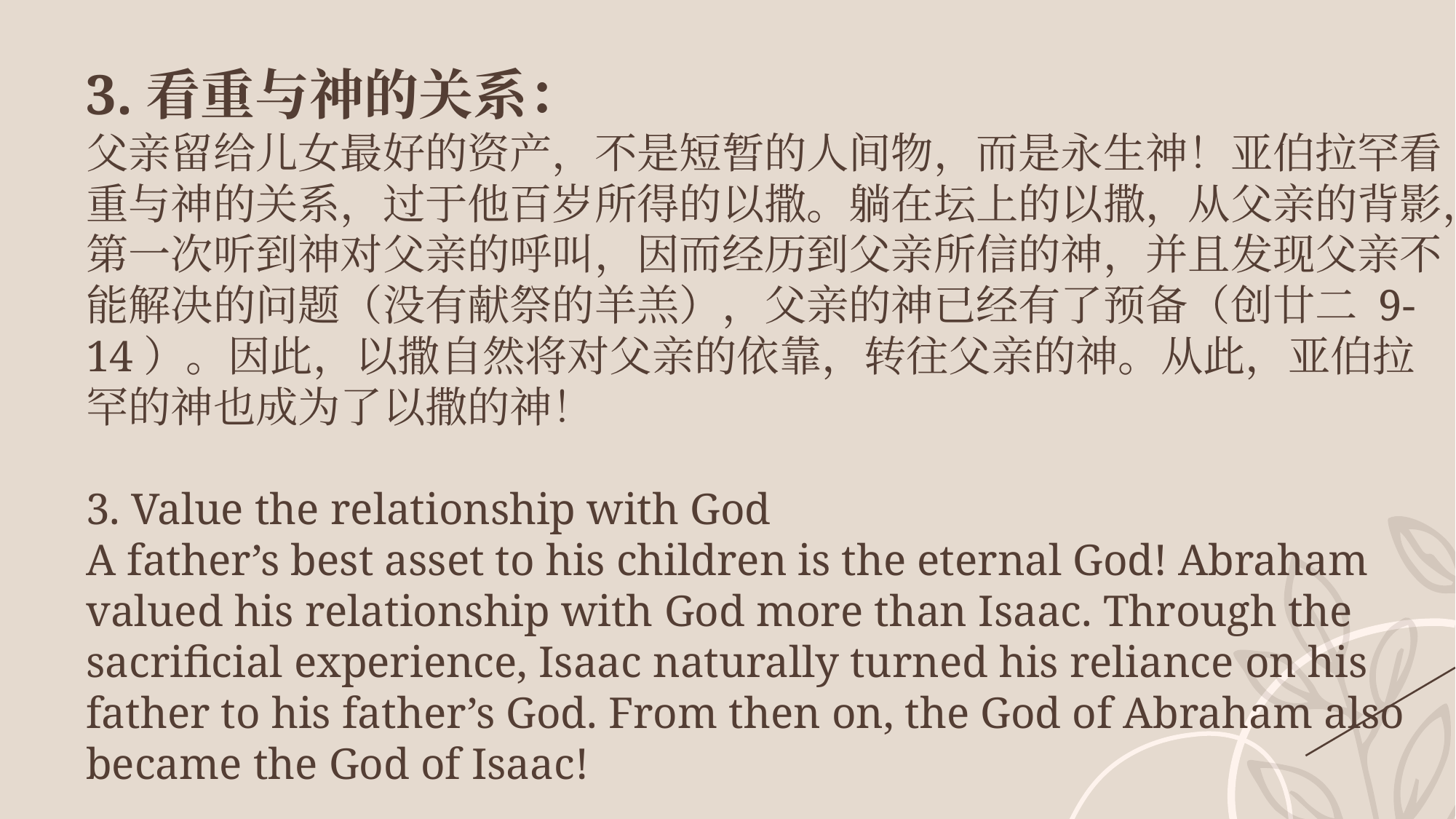

3.看重与神的关系：
父亲留给儿女最好的资产，不是短暂的人间物，而是永生神！亚伯拉罕看重与神的关系，过于他百岁所得的以撒。躺在坛上的以撒，从父亲的背影，第一次听到神对父亲的呼叫，因而经历到父亲所信的神，并且发现父亲不能解决的问题（没有献祭的羊羔），父亲的神已经有了预备（创廿二 9-14）。因此，以撒自然将对父亲的依靠，转往父亲的神。从此，亚伯拉罕的神也成为了以撒的神！

3. Value the relationship with God
A father’s best asset to his children is the eternal God! Abraham valued his relationship with God more than Isaac. Through the sacrificial experience, Isaac naturally turned his reliance on his father to his father’s God. From then on, the God of Abraham also became the God of Isaac!